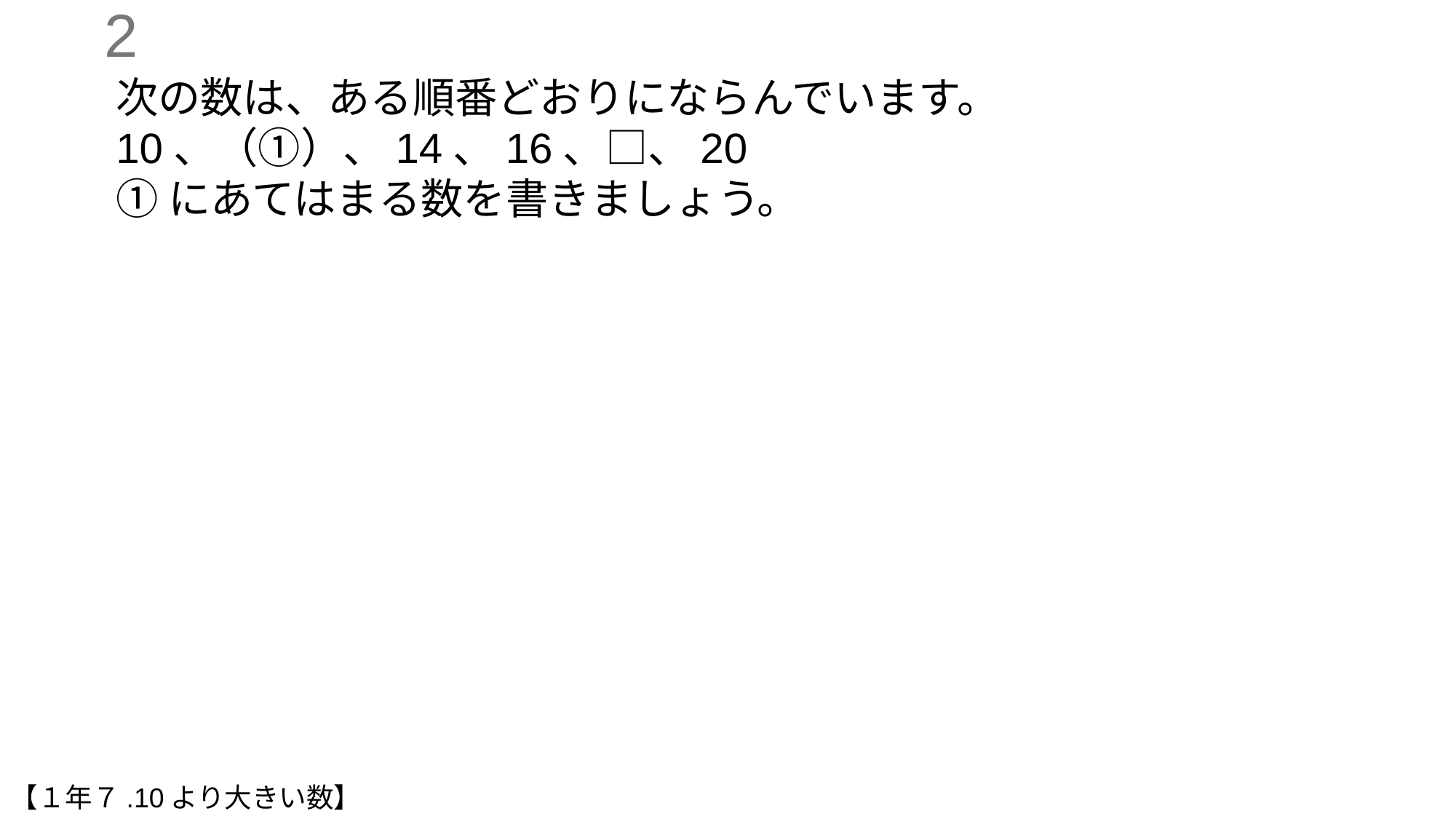

2
次の数は、ある順番どおりにならんでいます。
10、（①）、14、16、□、20
①にあてはまる数を書きましょう。
【１年７.10より大きい数】